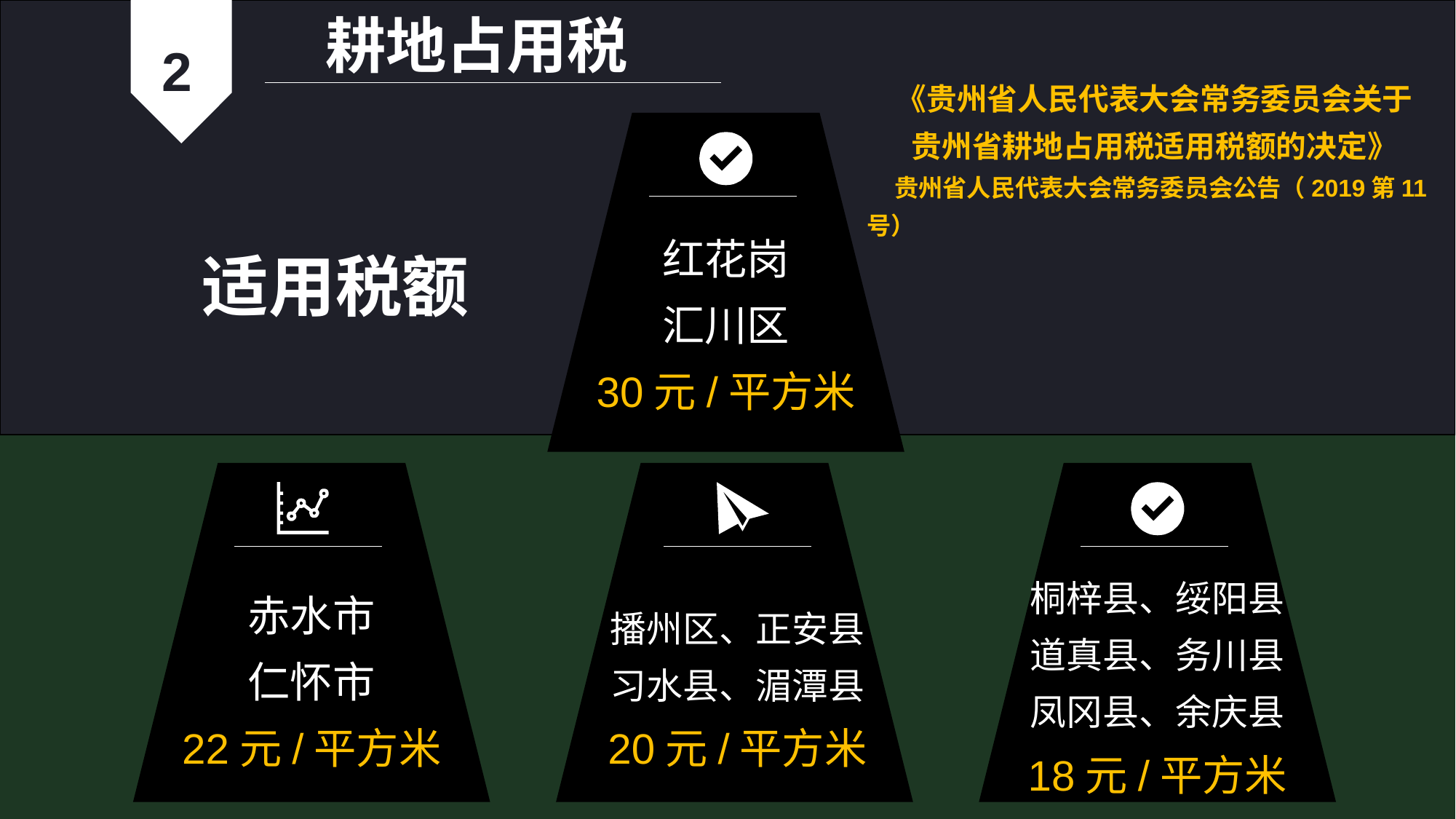

耕地占用税
2
《贵州省人民代表大会常务委员会关于
贵州省耕地占用税适用税额的决定》
    贵州省人民代表大会常务委员会公告（2019第11号）

红花岗
汇川区
30元/平方米
适用税额
1

桐梓县、绥阳县
道真县、务川县
凤冈县、余庆县
18元/平方米
赤水市
仁怀市
22元/平方米
播州区、正安县
习水县、湄潭县
20元/平方米